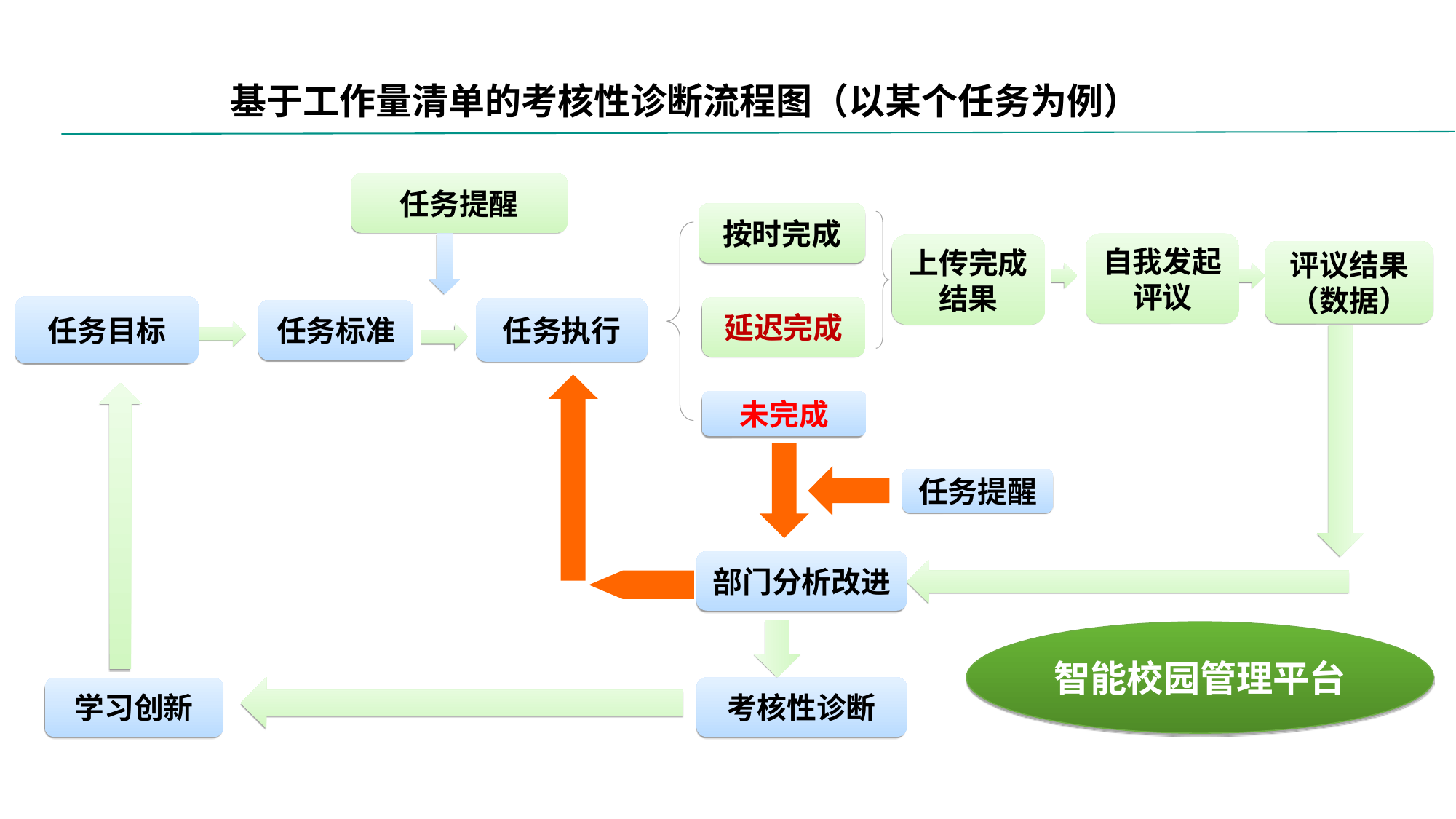

基于工作量清单的考核性诊断流程图（以某个任务为例）
任务提醒
按时完成

自我发起评议
上传完成结果
评议结果
（数据）

任务目标
延迟完成
任务执行
任务标准

未完成

任务提醒
部门分析改进

智能校园管理平台

考核性诊断
学习创新